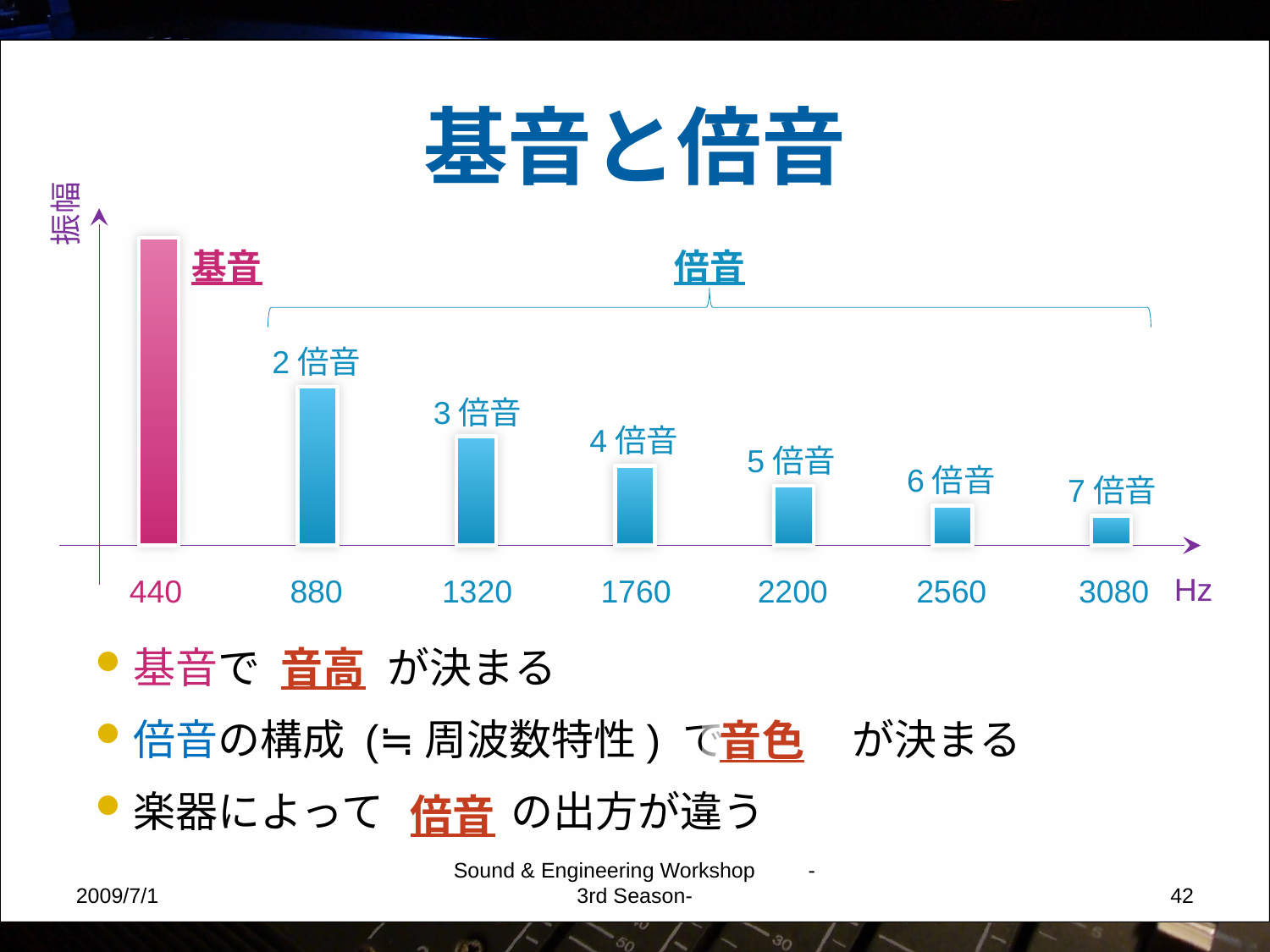

# 基音と倍音
振幅

基音
倍音
2倍音

3倍音
4倍音
5倍音

6倍音
7倍音

Hz
440
880
1320
1760
2200
2560
3080
音高
基音で　　　が決まる
倍音の構成 (≒周波数特性) で　　　が決まる
楽器によって　　　の出方が違う
音色
倍音
2009/7/1
Sound & Engineering Workshop         -3rd Season-
42